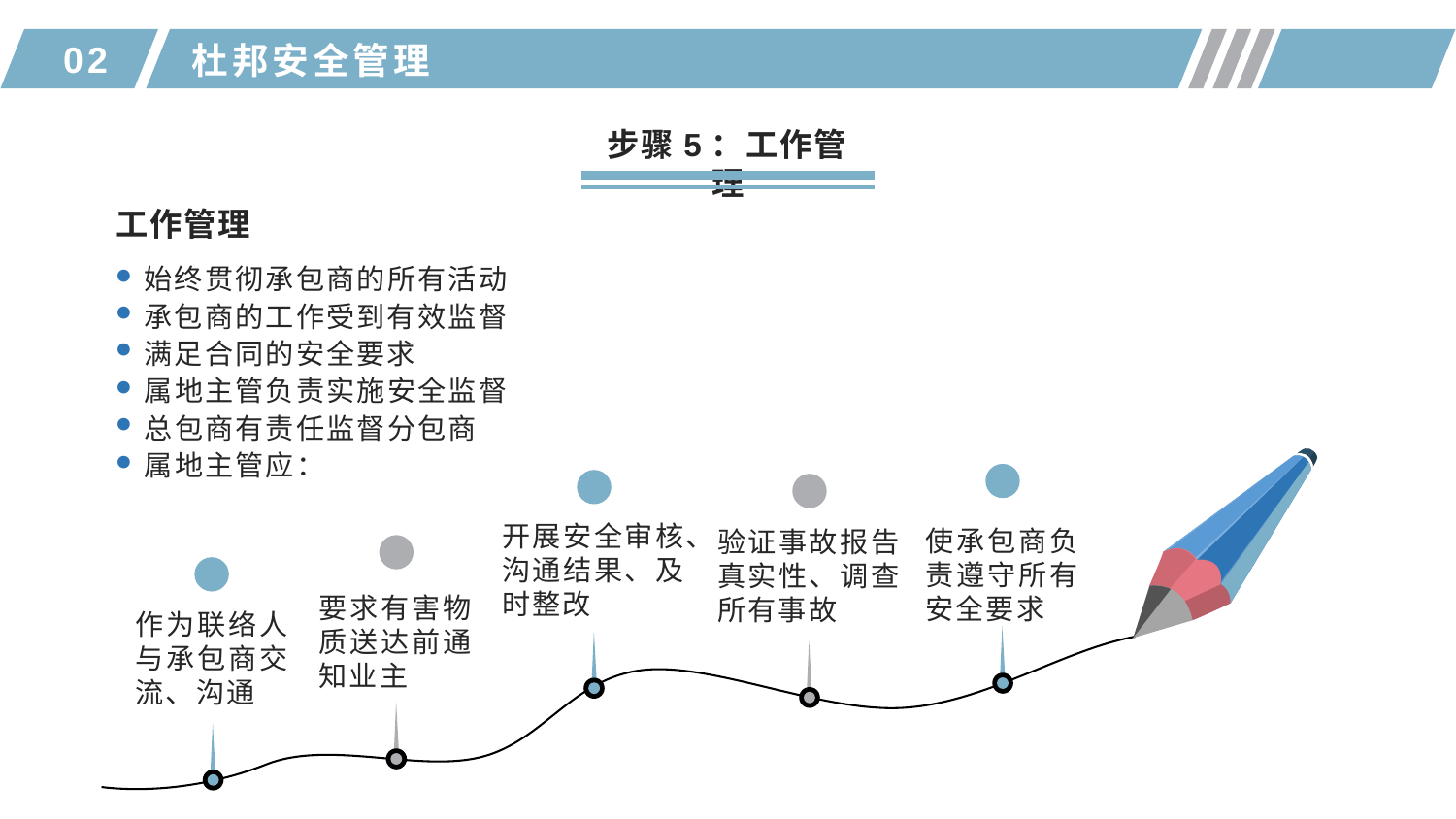

02
杜邦安全管理
步骤5：工作管理
工作管理
始终贯彻承包商的所有活动
承包商的工作受到有效监督
满足合同的安全要求
属地主管负责实施安全监督
总包商有责任监督分包商
属地主管应：

开展安全审核、沟通结果、及时整改
使承包商负责遵守所有安全要求
验证事故报告真实性、调查所有事故

要求有害物质送达前通知业主

作为联络人与承包商交流、沟通